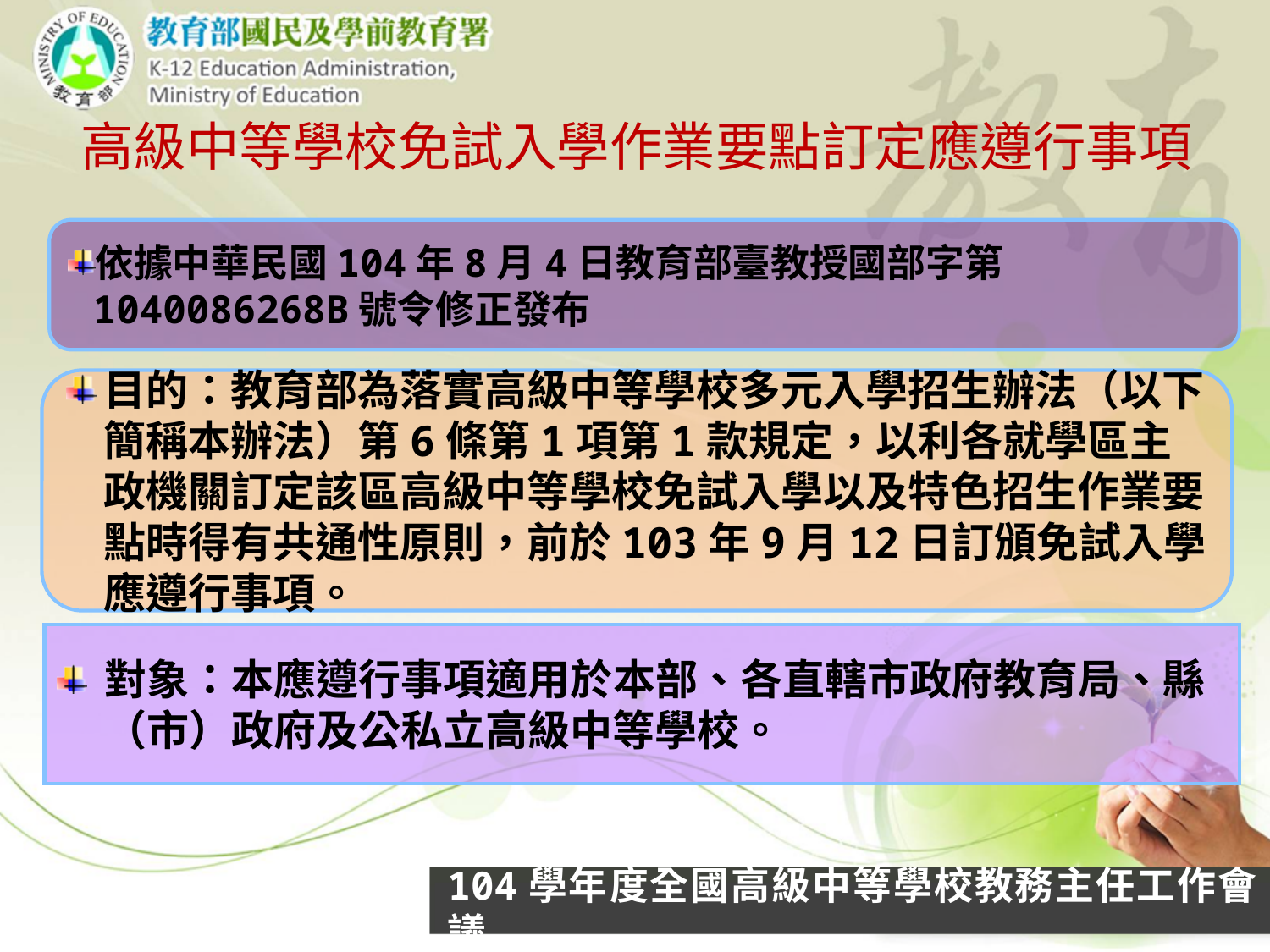

# 高級中等學校免試入學作業要點訂定應遵行事項
依據中華民國104年8月4日教育部臺教授國部字第1040086268B號令修正發布
目的：教育部為落實高級中等學校多元入學招生辦法（以下簡稱本辦法）第6條第1項第1款規定，以利各就學區主政機關訂定該區高級中等學校免試入學以及特色招生作業要點時得有共通性原則，前於103年9月12日訂頒免試入學應遵行事項。
對象：本應遵行事項適用於本部、各直轄市政府教育局、縣（市）政府及公私立高級中等學校。
104學年度全國高級中等學校教務主任工作會議
16
16